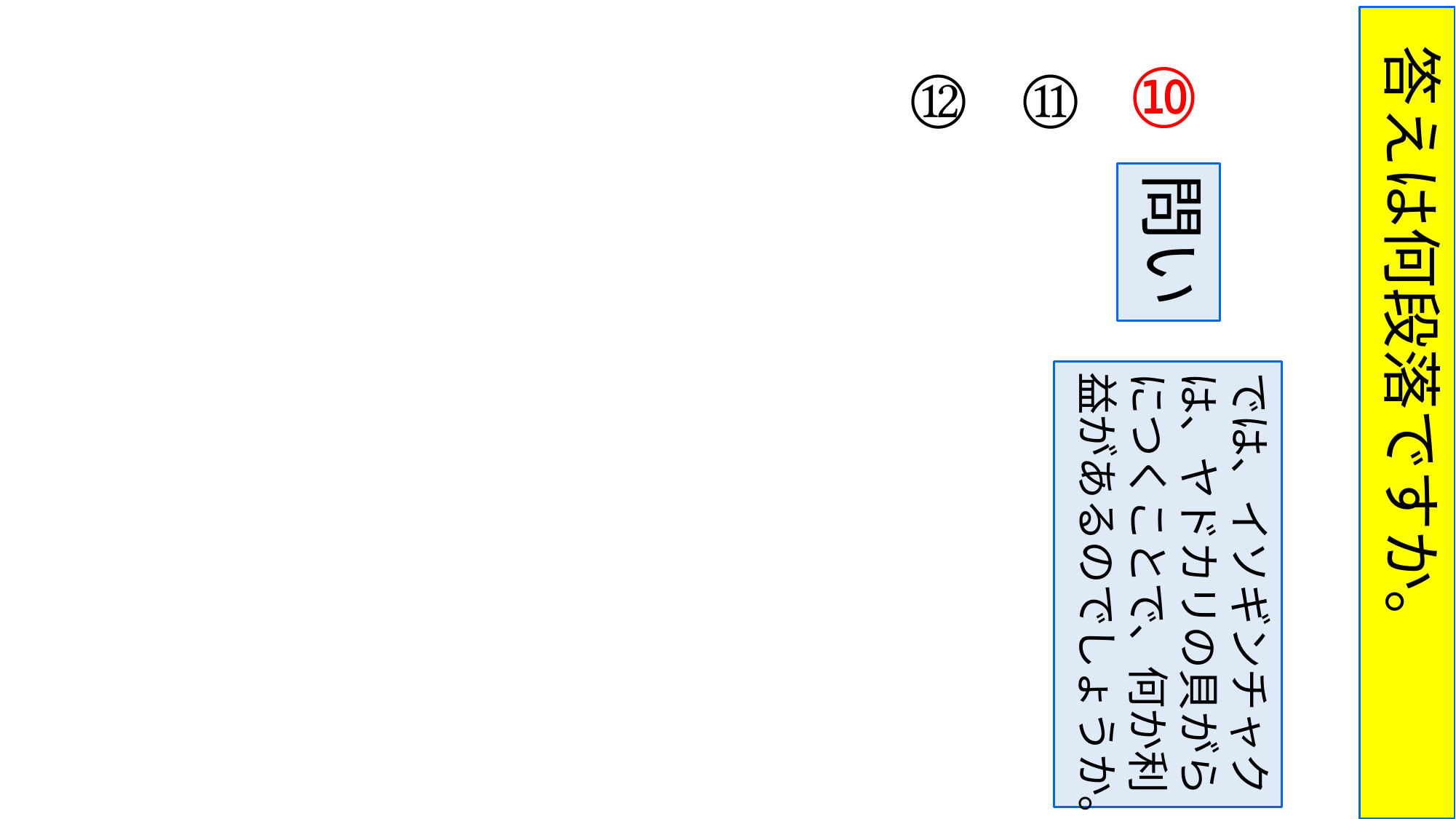

答えは何段落ですか。
⑫
⑪
⑩
問い
では、イソギンチャクは、ヤドカリの貝がらにつくことで、何か利益があるのでしょうか。